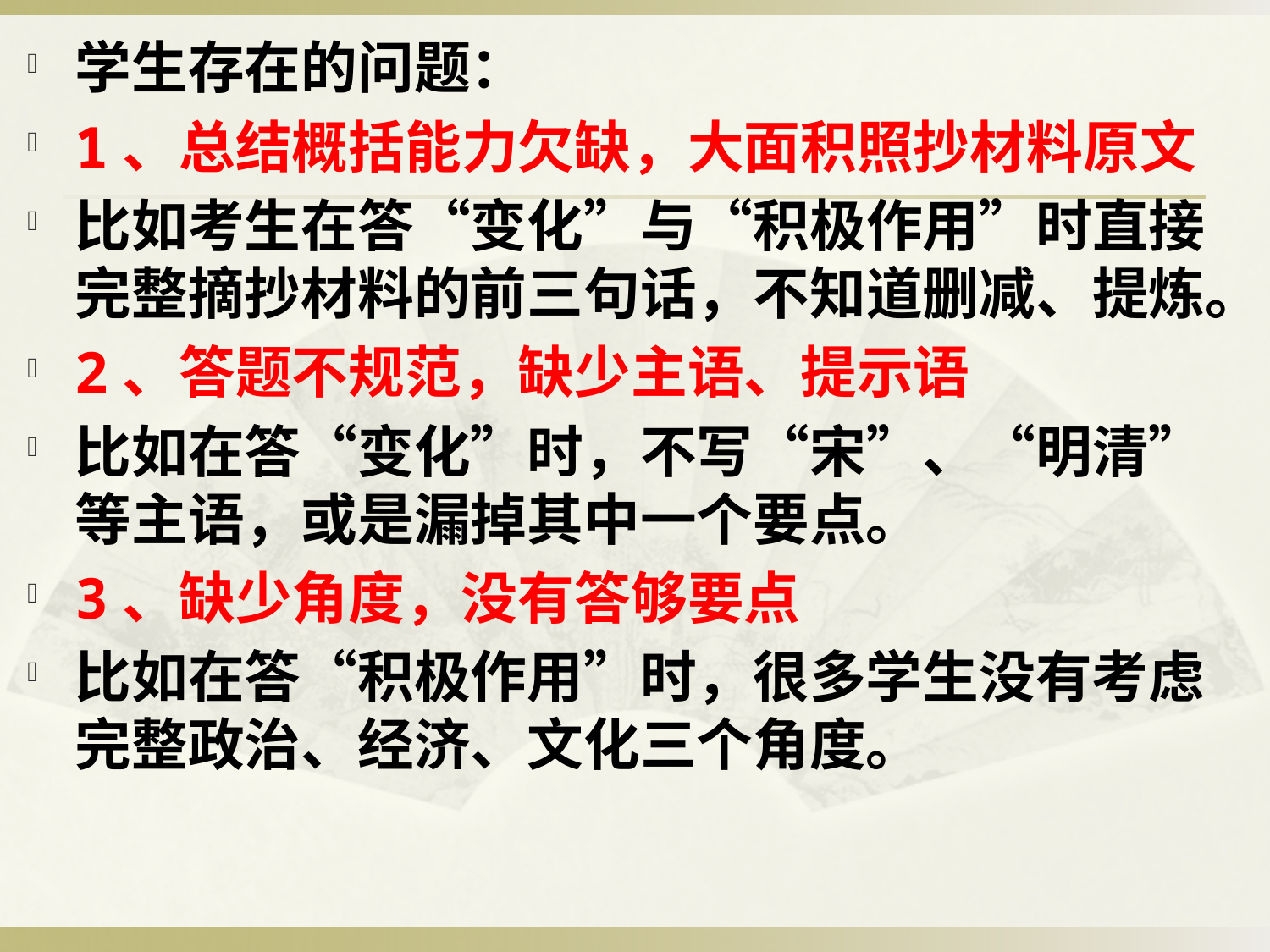

学生存在的问题：
1、总结概括能力欠缺，大面积照抄材料原文
比如考生在答“变化”与“积极作用”时直接完整摘抄材料的前三句话，不知道删减、提炼。
2、答题不规范，缺少主语、提示语
比如在答“变化”时，不写“宋”、“明清”等主语，或是漏掉其中一个要点。
3、缺少角度，没有答够要点
比如在答“积极作用”时，很多学生没有考虑完整政治、经济、文化三个角度。